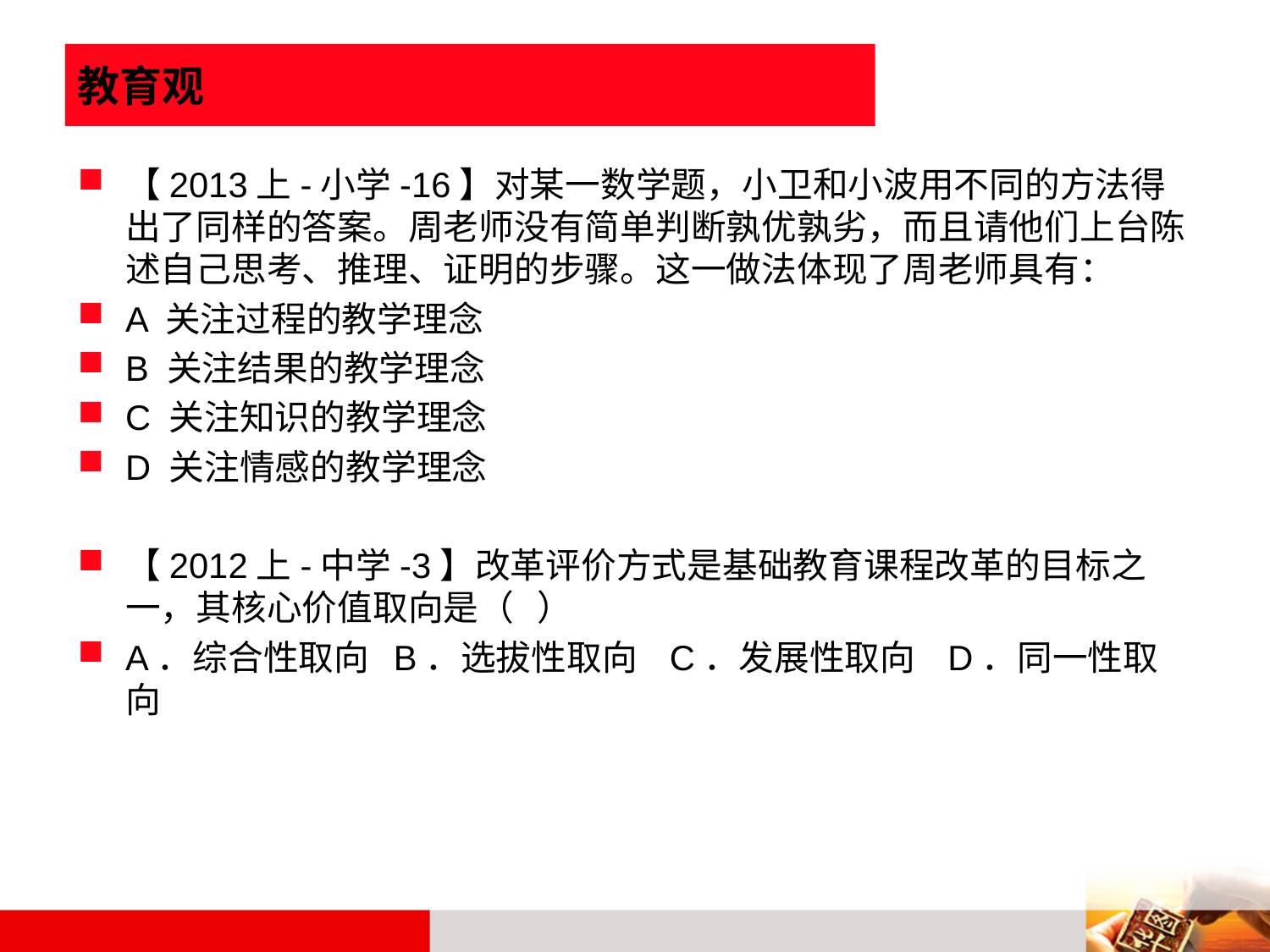

# 教育观
【2013上-小学-16】对某一数学题，小卫和小波用不同的方法得出了同样的答案。周老师没有简单判断孰优孰劣，而且请他们上台陈述自己思考、推理、证明的步骤。这一做法体现了周老师具有：
A 关注过程的教学理念
B 关注结果的教学理念
C 关注知识的教学理念
D 关注情感的教学理念

【2012上-中学-3】改革评价方式是基础教育课程改革的目标之一，其核心价值取向是（   ）
A．综合性取向  B．选拔性取向   C．发展性取向   D．同一性取向